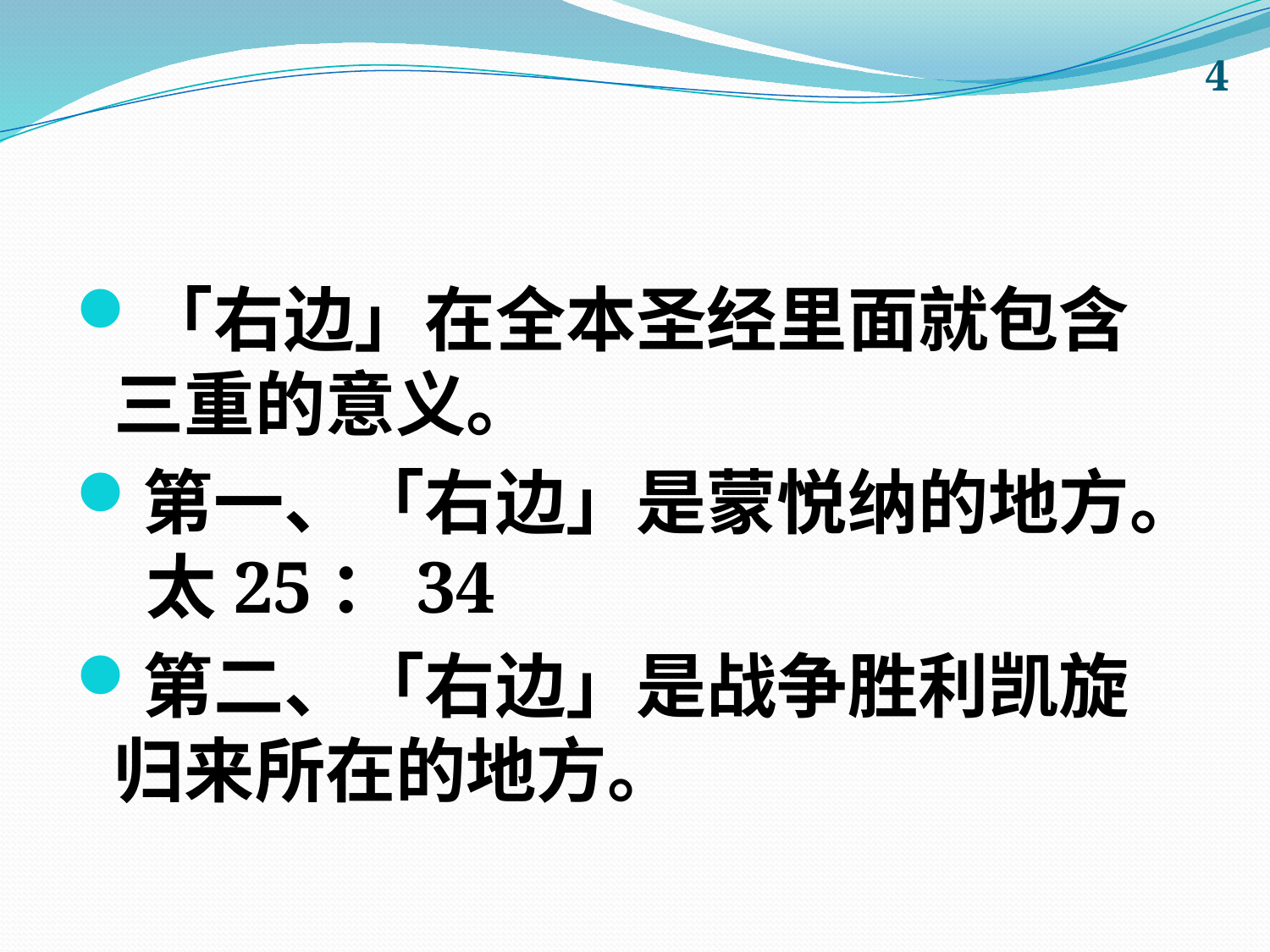

4
#
「右边」在全本圣经里面就包含三重的意义。
第一、「右边」是蒙悦纳的地方。  太25：34
第二、「右边」是战争胜利凯旋归来所在的地方。